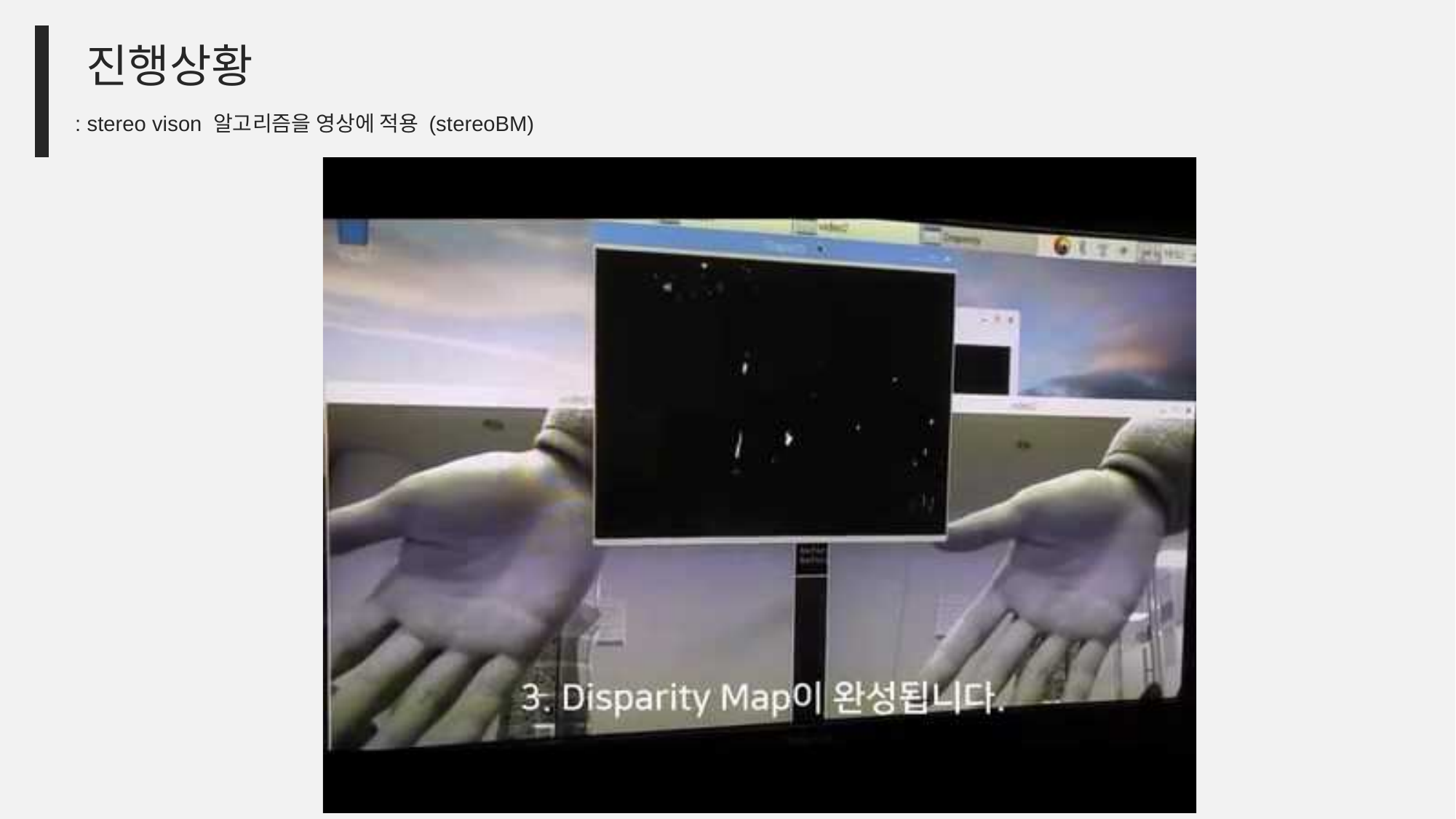

진행상황
: stereo vison 알고리즘을 영상에 적용 (stereoBM)